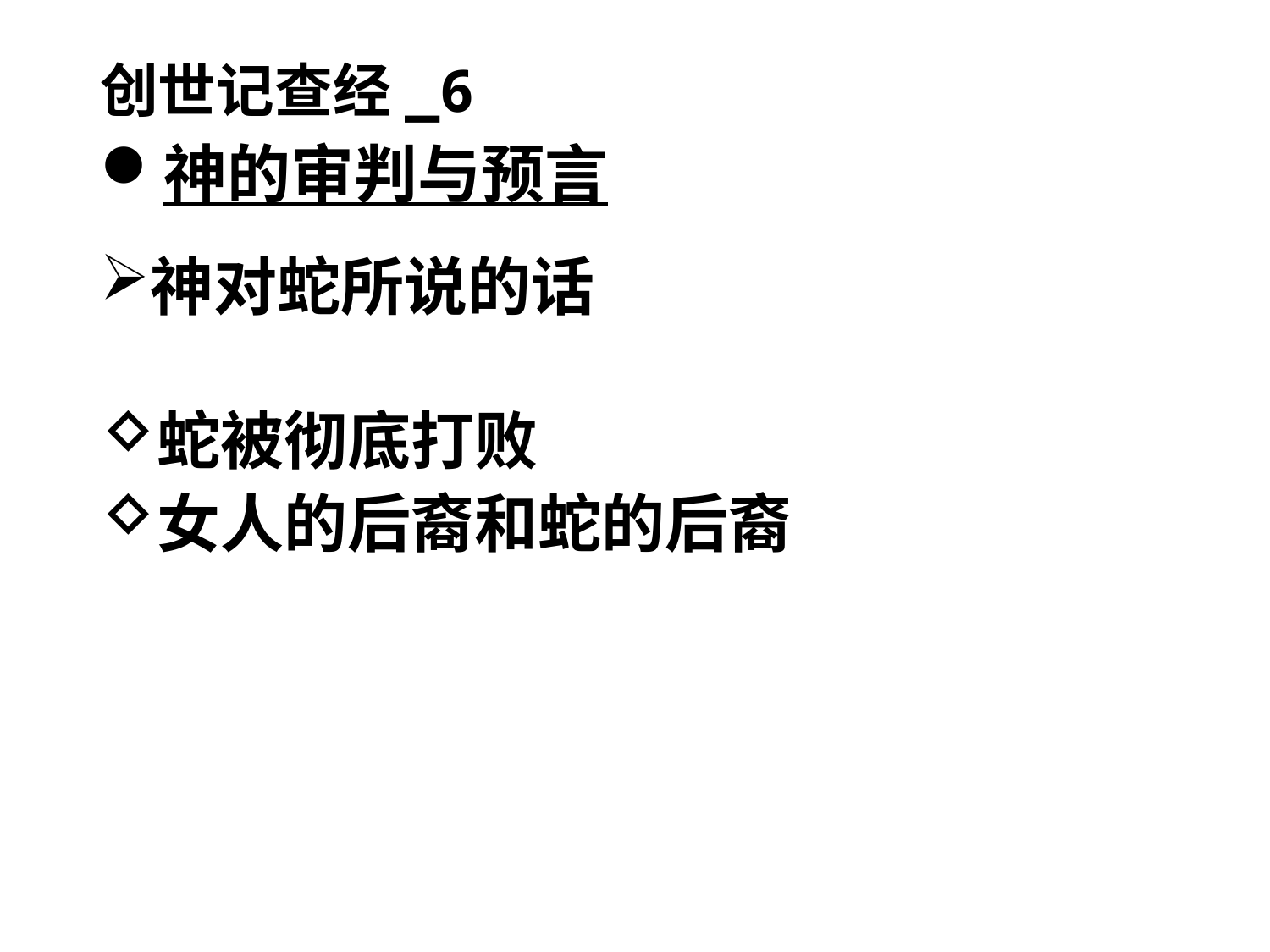

# 创世记查经_6
神的审判与预言
神对蛇所说的话

蛇被彻底打败

女人的后裔和蛇的后裔